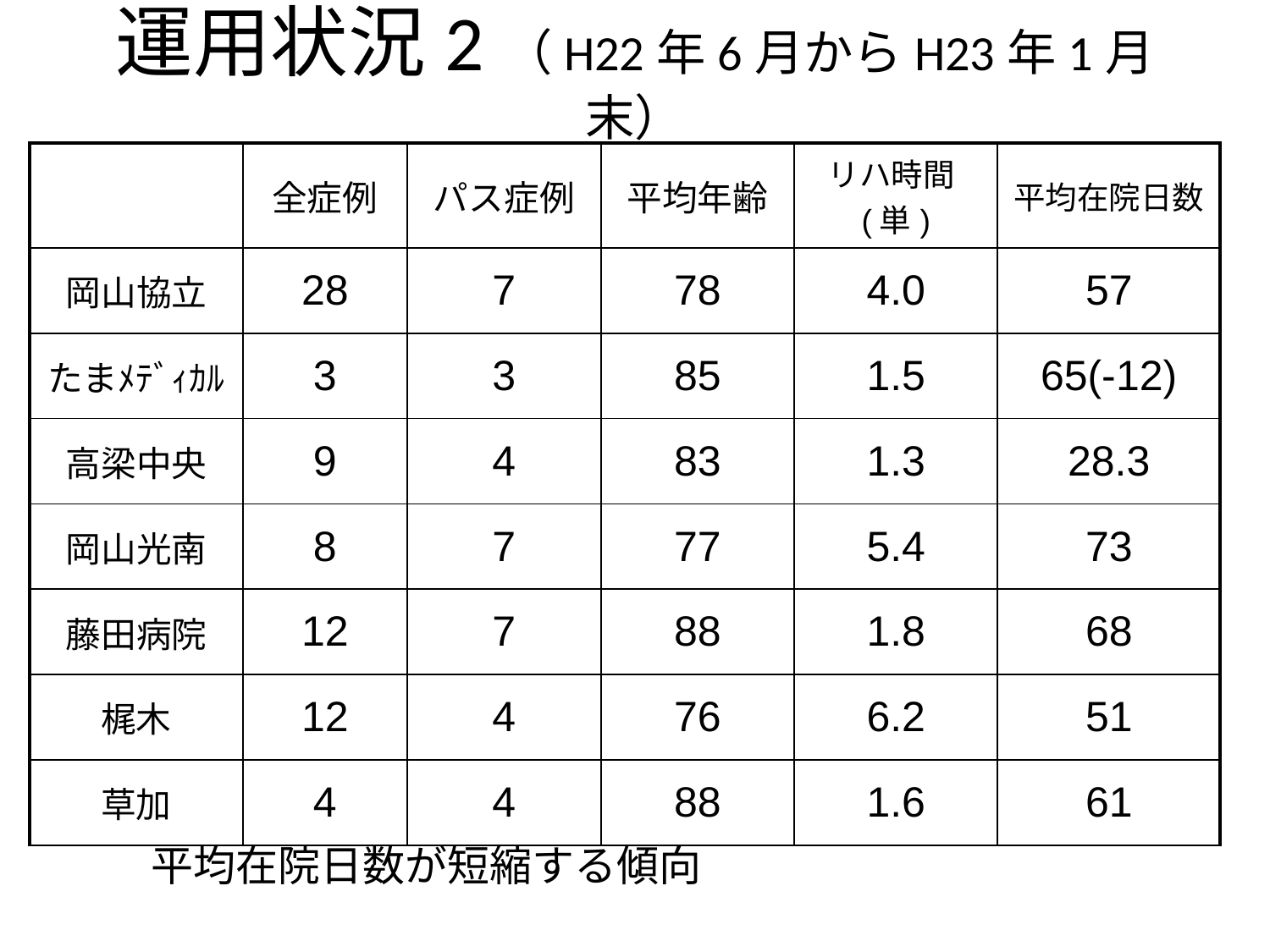

# 運用状況2（H22年6月からH23年1月末）
|  | 全症例 | パス症例 | 平均年齢 | リハ時間(単) | 平均在院日数 |
| --- | --- | --- | --- | --- | --- |
| 岡山協立 | 28 | 7 | 78 | 4.0 | 57 |
| たまﾒﾃﾞｨｶﾙ | 3 | 3 | 85 | 1.5 | 65(-12) |
| 高梁中央 | 9 | 4 | 83 | 1.3 | 28.3 |
| 岡山光南 | 8 | 7 | 77 | 5.4 | 73 |
| 藤田病院 | 12 | 7 | 88 | 1.8 | 68 |
| 梶木 | 12 | 4 | 76 | 6.2 | 51 |
| 草加 | 4 | 4 | 88 | 1.6 | 61 |
平均在院日数が短縮する傾向